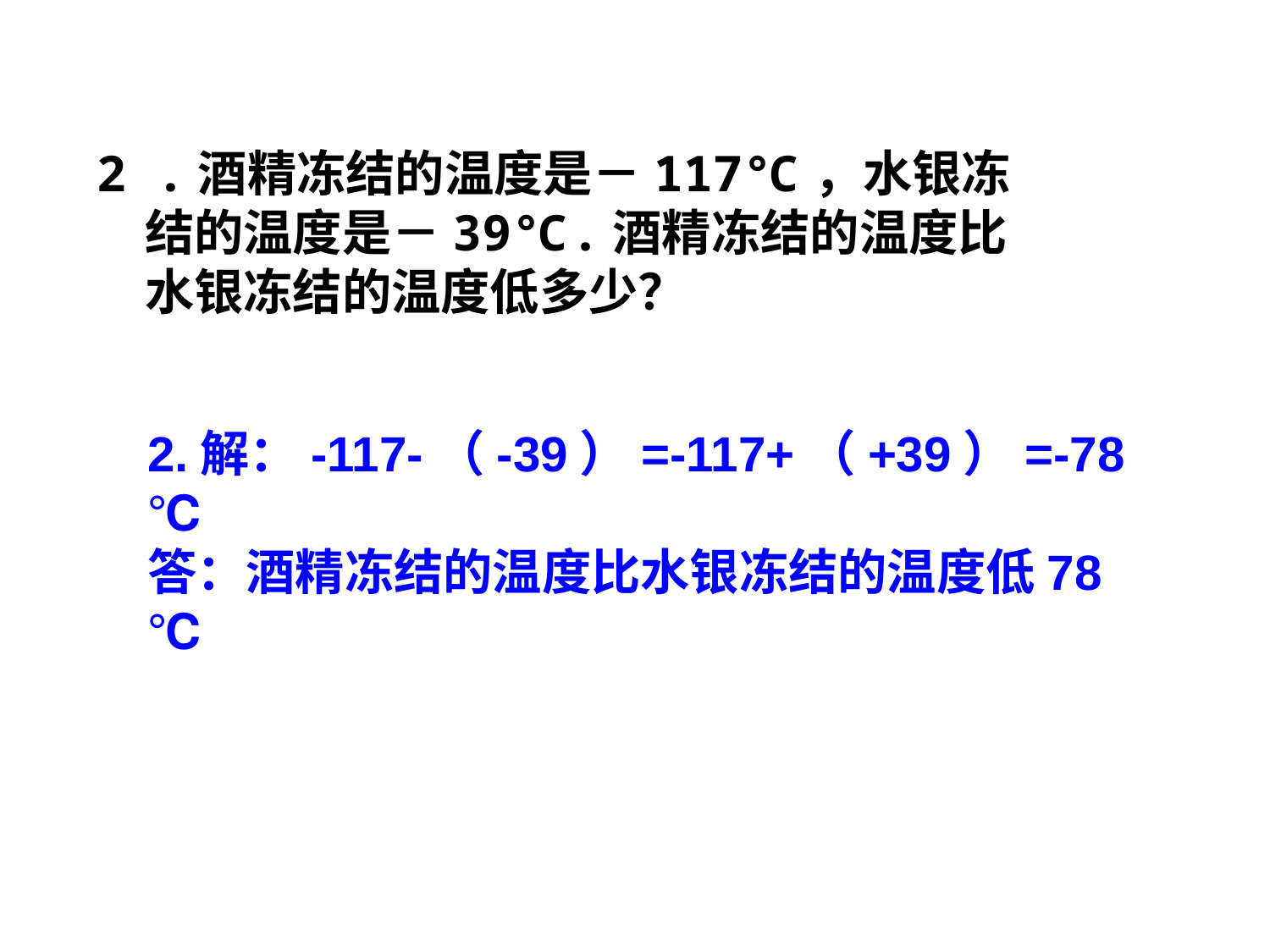

2 .酒精冻结的温度是－117℃，水银冻结的温度是－39℃.酒精冻结的温度比水银冻结的温度低多少？
2.解：-117-（-39）=-117+（+39）=-78 ℃
答：酒精冻结的温度比水银冻结的温度低78 ℃